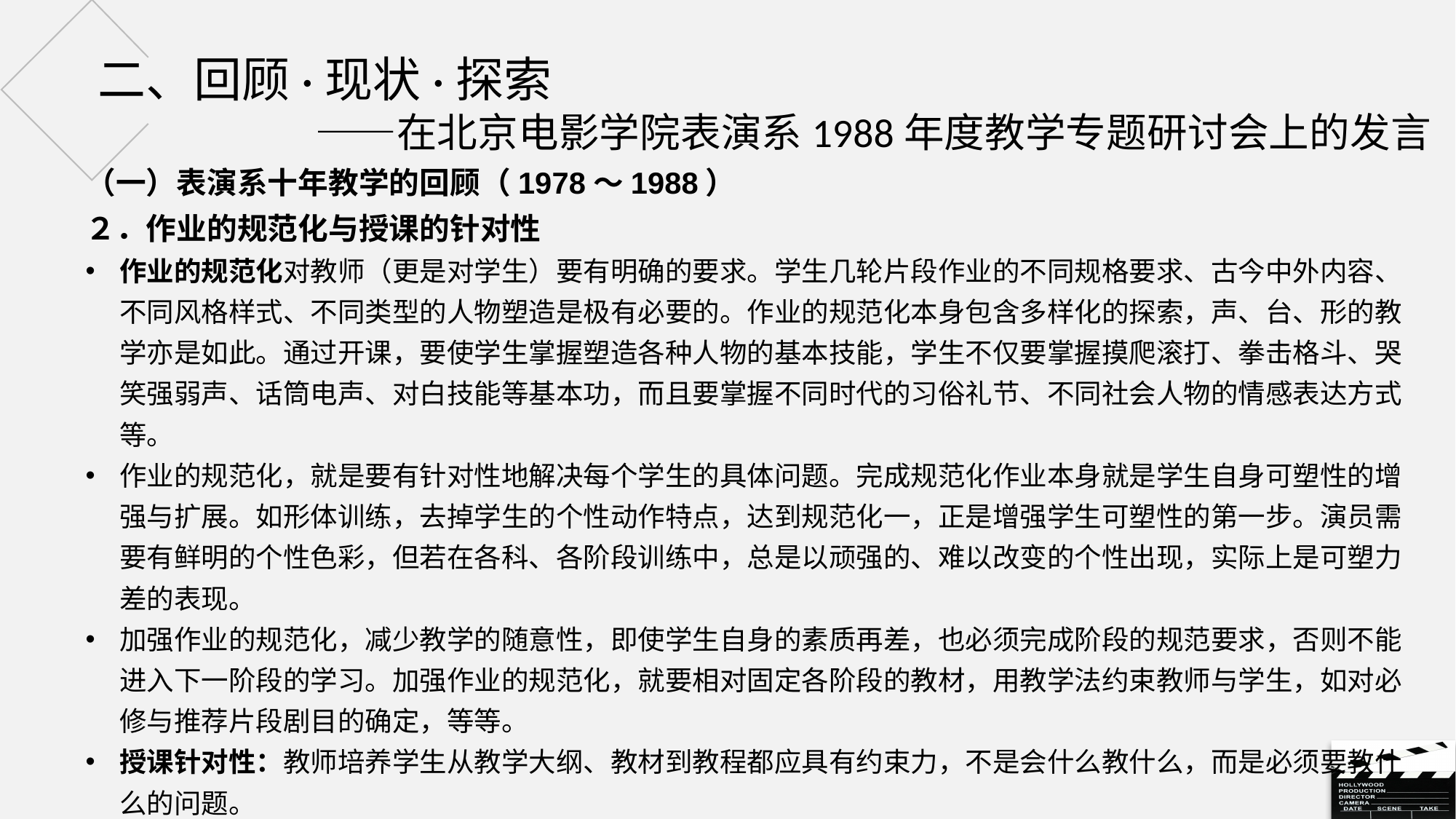

# 二、回顾·现状·探索 ——在北京电影学院表演系1988年度教学专题研讨会上的发言
（一）表演系十年教学的回顾（1978～1988）
２．作业的规范化与授课的针对性
作业的规范化对教师（更是对学生）要有明确的要求。学生几轮片段作业的不同规格要求、古今中外内容、不同风格样式、不同类型的人物塑造是极有必要的。作业的规范化本身包含多样化的探索，声、台、形的教学亦是如此。通过开课，要使学生掌握塑造各种人物的基本技能，学生不仅要掌握摸爬滚打、拳击格斗、哭笑强弱声、话筒电声、对白技能等基本功，而且要掌握不同时代的习俗礼节、不同社会人物的情感表达方式等。
作业的规范化，就是要有针对性地解决每个学生的具体问题。完成规范化作业本身就是学生自身可塑性的增强与扩展。如形体训练，去掉学生的个性动作特点，达到规范化一，正是增强学生可塑性的第一步。演员需要有鲜明的个性色彩，但若在各科、各阶段训练中，总是以顽强的、难以改变的个性出现，实际上是可塑力差的表现。
加强作业的规范化，减少教学的随意性，即使学生自身的素质再差，也必须完成阶段的规范要求，否则不能进入下一阶段的学习。加强作业的规范化，就要相对固定各阶段的教材，用教学法约束教师与学生，如对必修与推荐片段剧目的确定，等等。
授课针对性：教师培养学生从教学大纲、教材到教程都应具有约束力，不是会什么教什么，而是必须要教什么的问题。